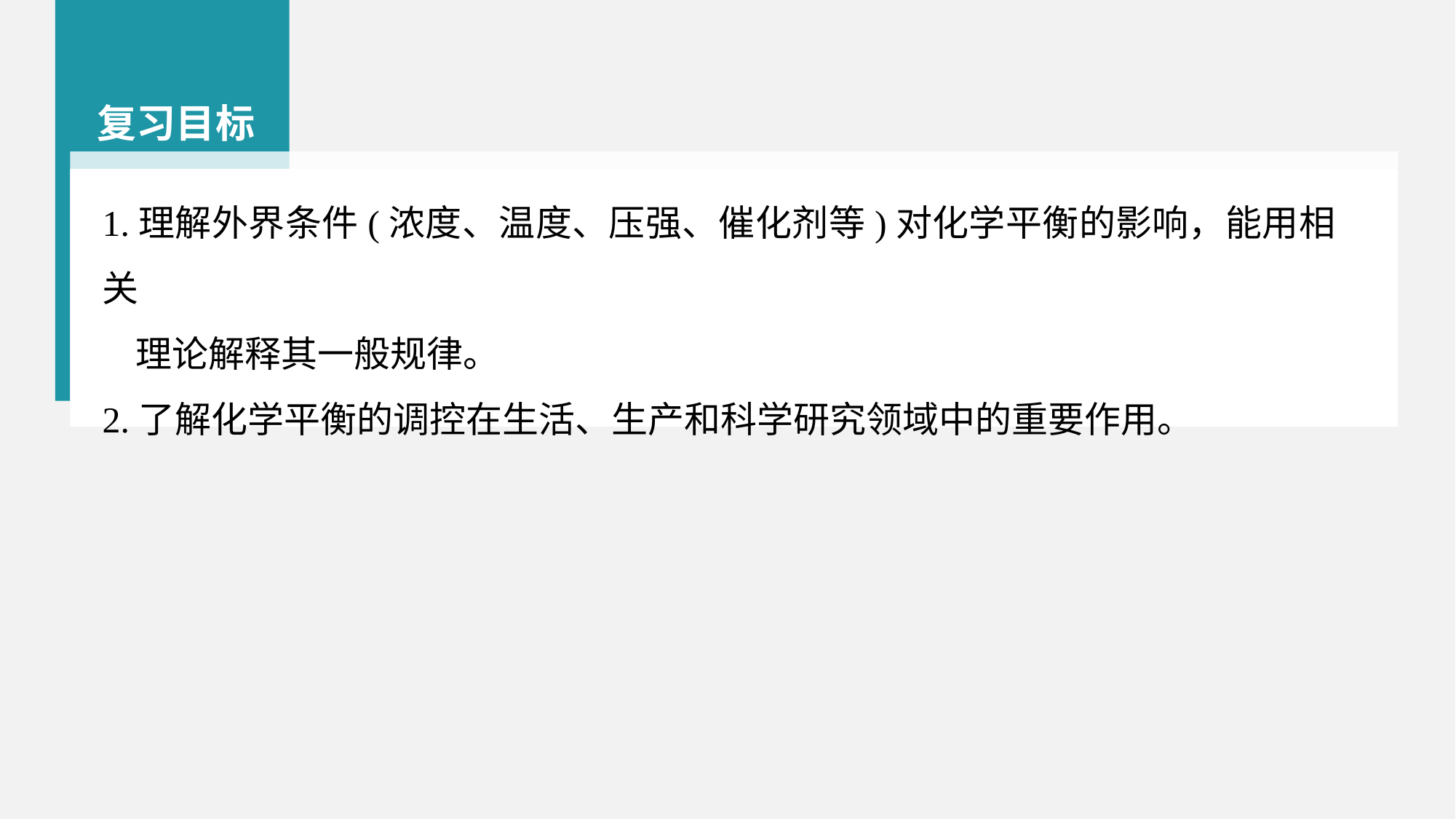

复习目标

1.理解外界条件(浓度、温度、压强、催化剂等)对化学平衡的影响，能用相关
   理论解释其一般规律。
2.了解化学平衡的调控在生活、生产和科学研究领域中的重要作用。